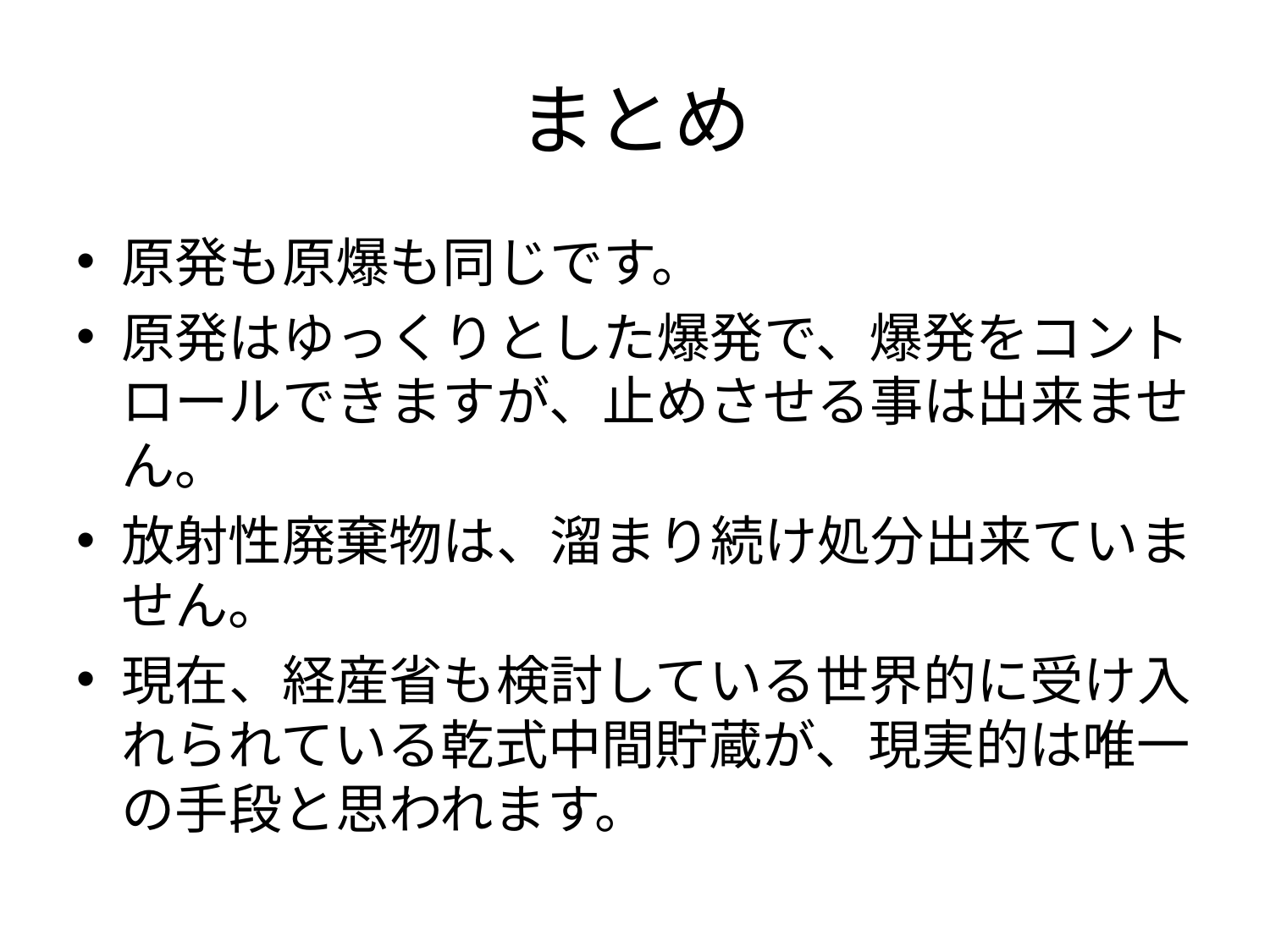

# まとめ
原発も原爆も同じです。
原発はゆっくりとした爆発で、爆発をコントロールできますが、止めさせる事は出来ません。
放射性廃棄物は、溜まり続け処分出来ていません。
現在、経産省も検討している世界的に受け入れられている乾式中間貯蔵が、現実的は唯一の手段と思われます。